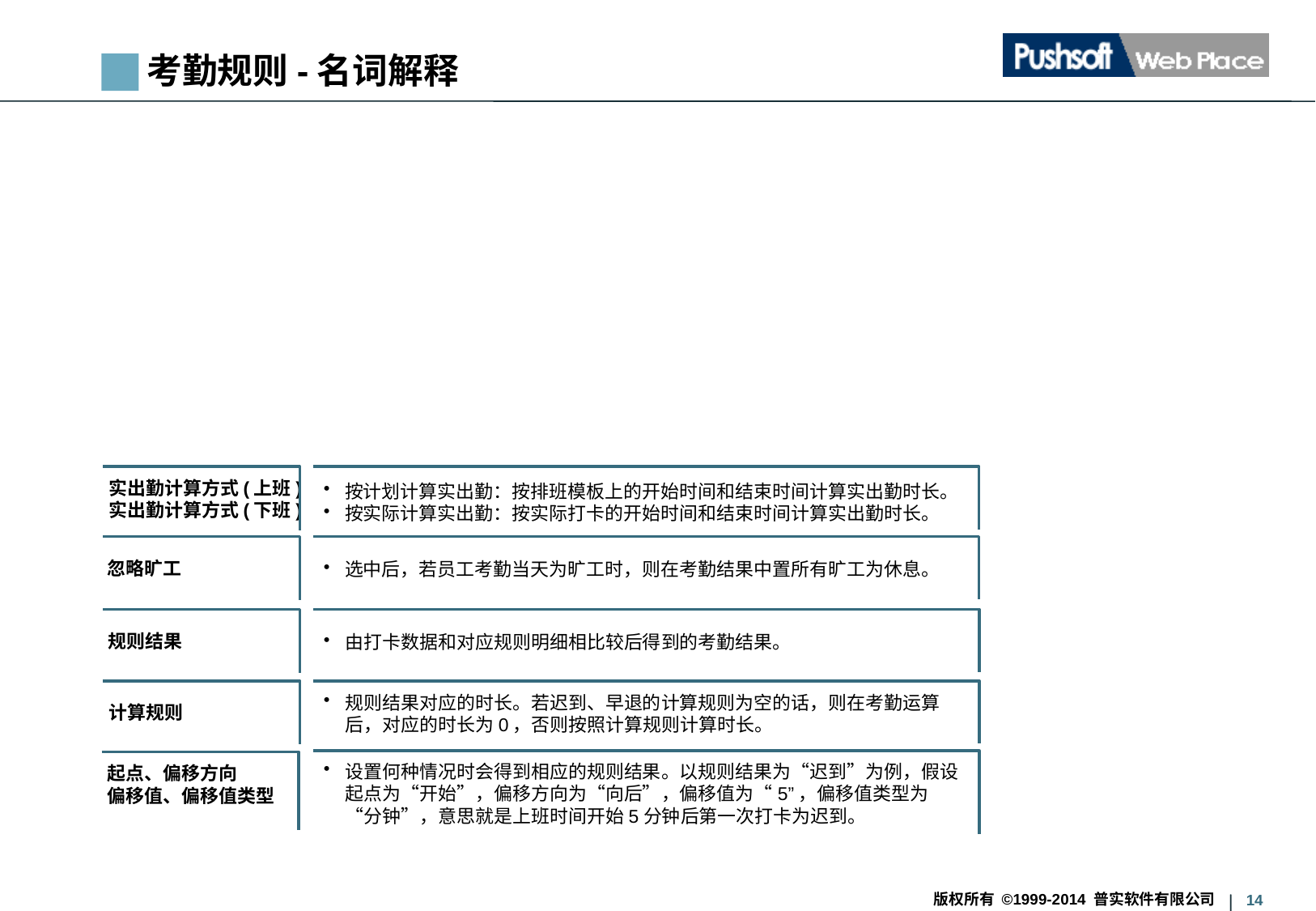

考勤规则-名词解释

按计划计算实出勤：按排班模板上的开始时间和结束时间计算实出勤时长。
按实际计算实出勤：按实际打卡的开始时间和结束时间计算实出勤时长。
实出勤计算方式(上班)
实出勤计算方式(下班)

选中后，若员工考勤当天为旷工时，则在考勤结果中置所有旷工为休息。
忽略旷工

由打卡数据和对应规则明细相比较后得到的考勤结果。
规则结果

规则结果对应的时长。若迟到、早退的计算规则为空的话，则在考勤运算后，对应的时长为0，否则按照计算规则计算时长。
计算规则

设置何种情况时会得到相应的规则结果。以规则结果为“迟到”为例，假设起点为“开始”，偏移方向为“向后”，偏移值为“5”，偏移值类型为“分钟”，意思就是上班时间开始5分钟后第一次打卡为迟到。
起点、偏移方向
偏移值、偏移值类型
版权所有 ©1999-2014 普实软件有限公司
14